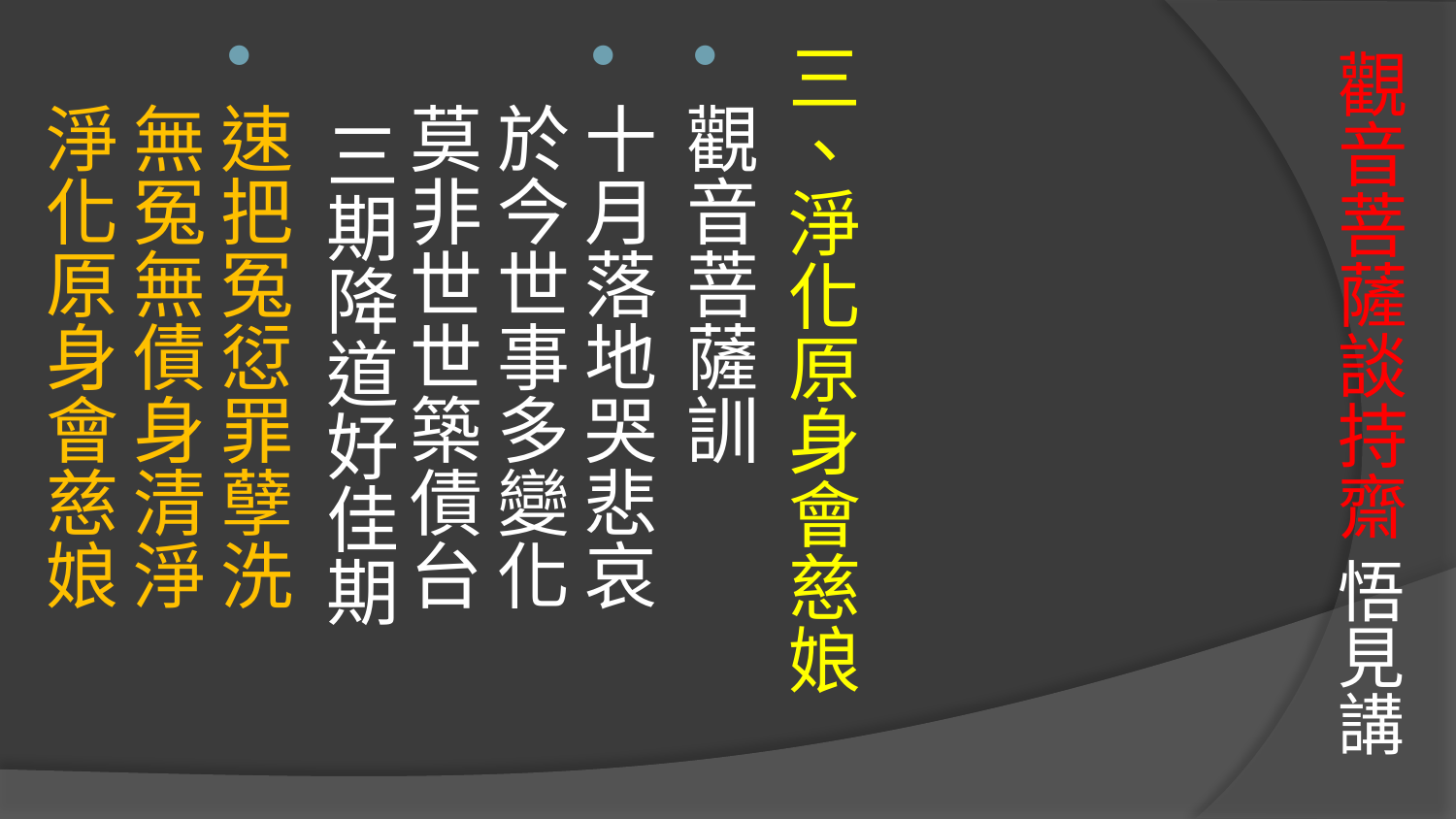

# 觀音菩薩談持齋 悟見講
三、淨化原身會慈娘
觀音菩薩訓
十月落地哭悲哀           於今世事多變化
莫非世世築債台            三期降道好佳期
速把冤愆罪孽洗        無冤無債身清淨
淨化原身會慈娘